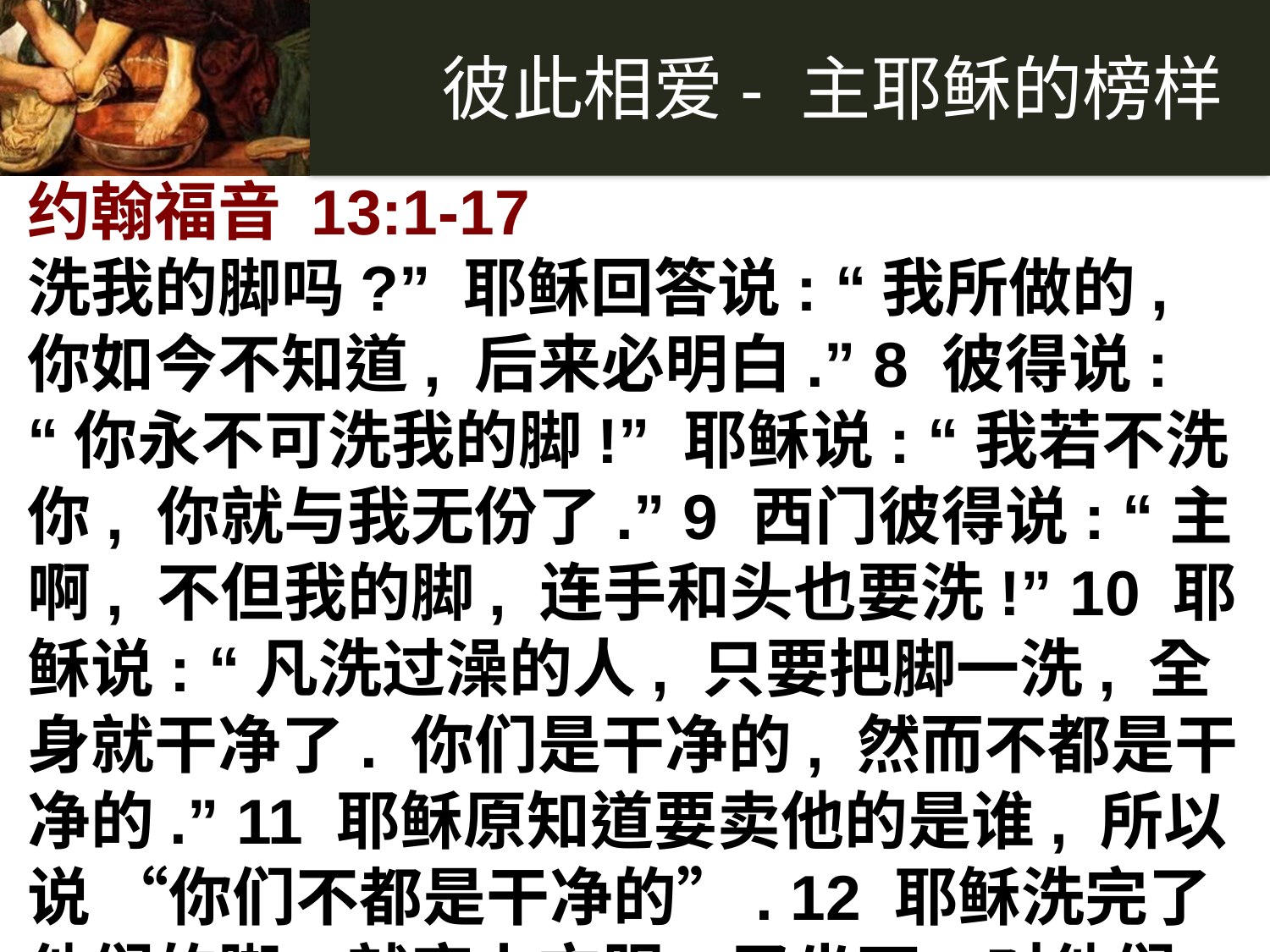

约翰福音 13:1-17
洗我的脚吗?” 耶稣回答说: “我所做的, 你如今不知道, 后来必明白.” 8 彼得说: “你永不可洗我的脚!” 耶稣说: “我若不洗你, 你就与我无份了.” 9 西门彼得说: “主啊, 不但我的脚, 连手和头也要洗!” 10 耶稣说: “凡洗过澡的人, 只要把脚一洗, 全身就干净了. 你们是干净的, 然而不都是干净的.” 11 耶稣原知道要卖他的是谁, 所以说 “你们不都是干净的”. 12 耶稣洗完了他们的脚, 就穿上衣服, 又坐下, 对他们